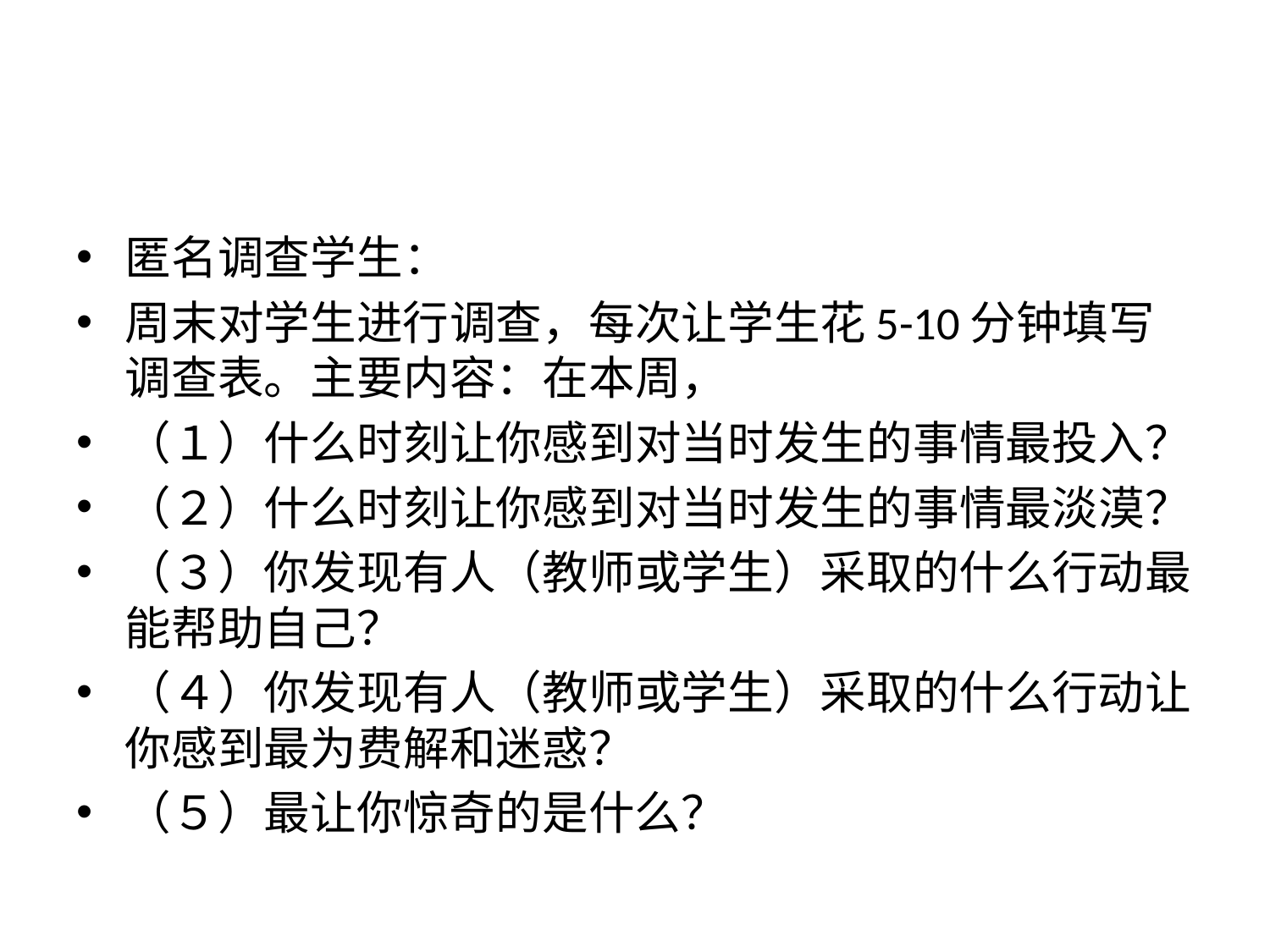

#
匿名调查学生：
周末对学生进行调查，每次让学生花5-10分钟填写调查表。主要内容：在本周，
（１）什么时刻让你感到对当时发生的事情最投入？
（２）什么时刻让你感到对当时发生的事情最淡漠？
（３）你发现有人（教师或学生）采取的什么行动最能帮助自己？
（４）你发现有人（教师或学生）采取的什么行动让你感到最为费解和迷惑？
（５）最让你惊奇的是什么？